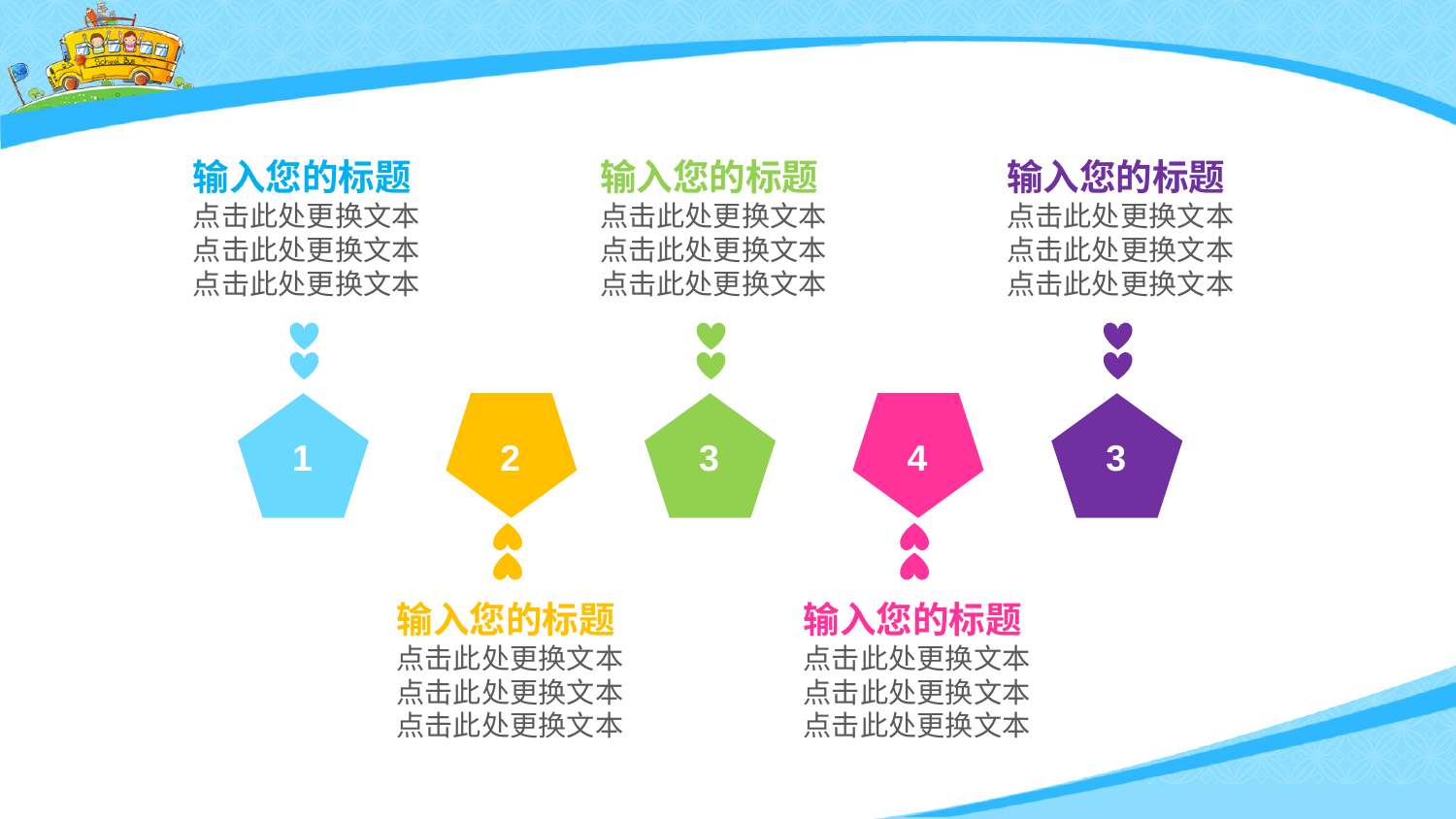

输入您的标题
点击此处更换文本
点击此处更换文本
点击此处更换文本

1
输入您的标题
点击此处更换文本
点击此处更换文本
点击此处更换文本

3
输入您的标题
点击此处更换文本
点击此处更换文本
点击此处更换文本

3

2

输入您的标题
点击此处更换文本
点击此处更换文本
点击此处更换文本

4

输入您的标题
点击此处更换文本
点击此处更换文本
点击此处更换文本